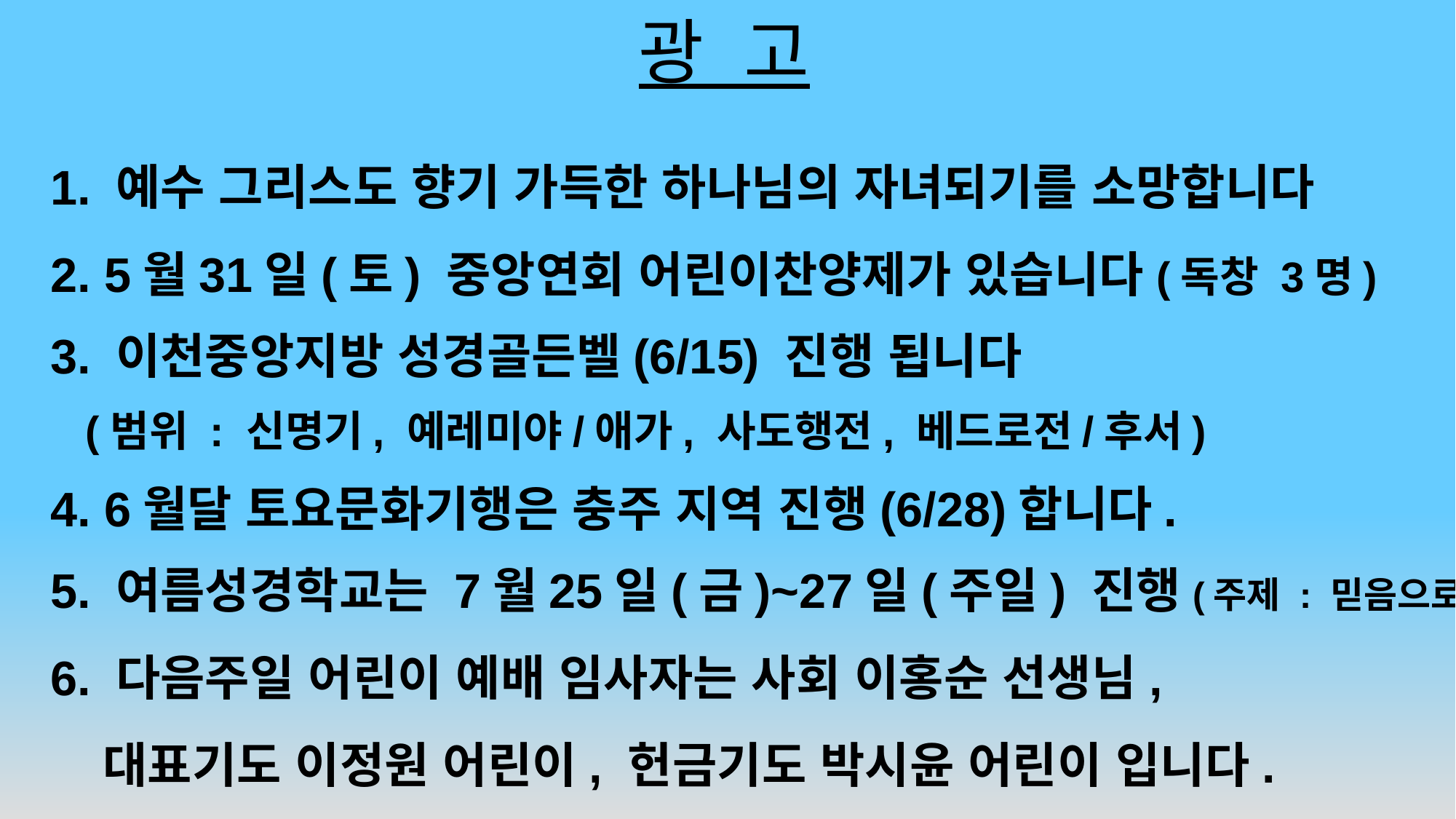

# 광  고
1. 예수 그리스도 향기 가득한 하나님의 자녀되기를 소망합니다
2. 5월31일(토) 중앙연회 어린이찬양제가 있습니다(독창 3명)
3. 이천중앙지방 성경골든벨(6/15) 진행 됩니다
   (범위 : 신명기, 예레미야/애가, 사도행전, 베드로전/후서)
4. 6월달 토요문화기행은 충주 지역 진행(6/28)합니다.
5. 여름성경학교는 7월25일(금)~27일(주일) 진행(주제 : 믿음으로)
6. 다음주일 어린이 예배 임사자는 사회 이홍순 선생님,
   대표기도 이정원 어린이, 헌금기도 박시윤 어린이 입니다.